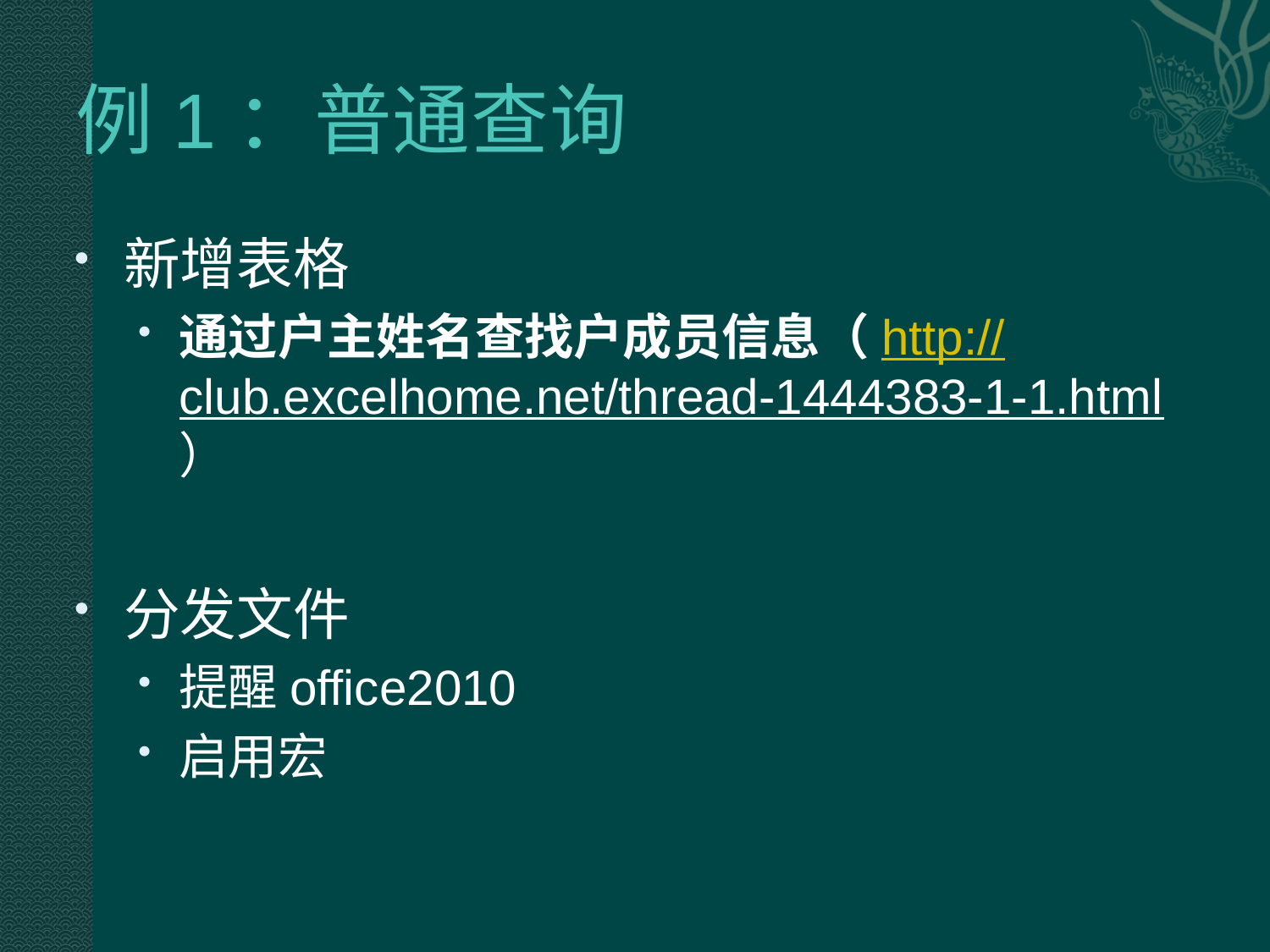

# 例1：普通查询
新增表格
通过户主姓名查找户成员信息（http://club.excelhome.net/thread-1444383-1-1.html）

分发文件
提醒office2010
启用宏